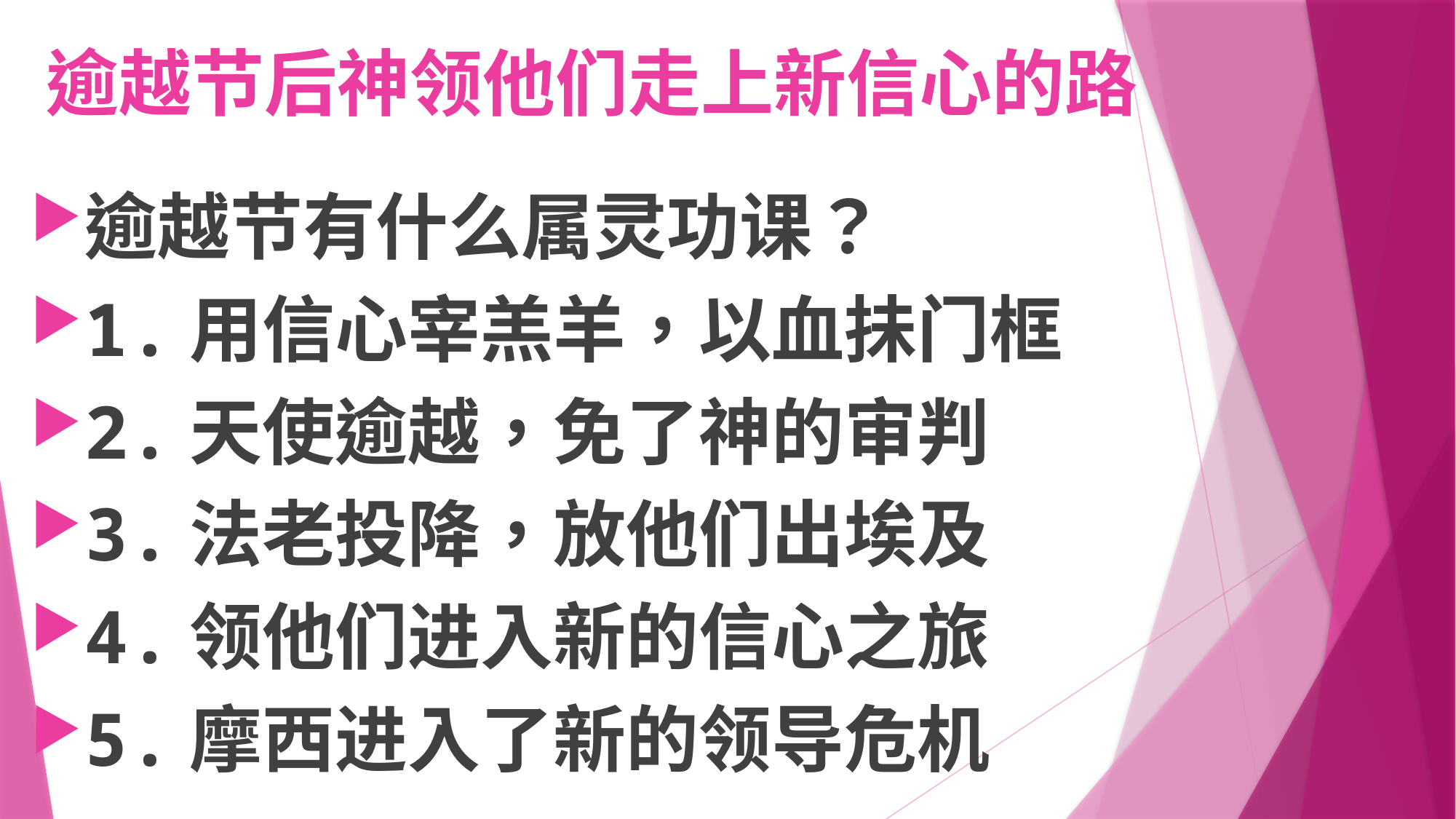

# 逾越节后神领他们走上新信心的路
逾越节有什么属灵功课？
1.用信心宰羔羊，以血抺门框
2.天使逾越，免了神的审判
3.法老投降，放他们出埃及
4.领他们进入新的信心之旅
5.摩西进入了新的领导危机